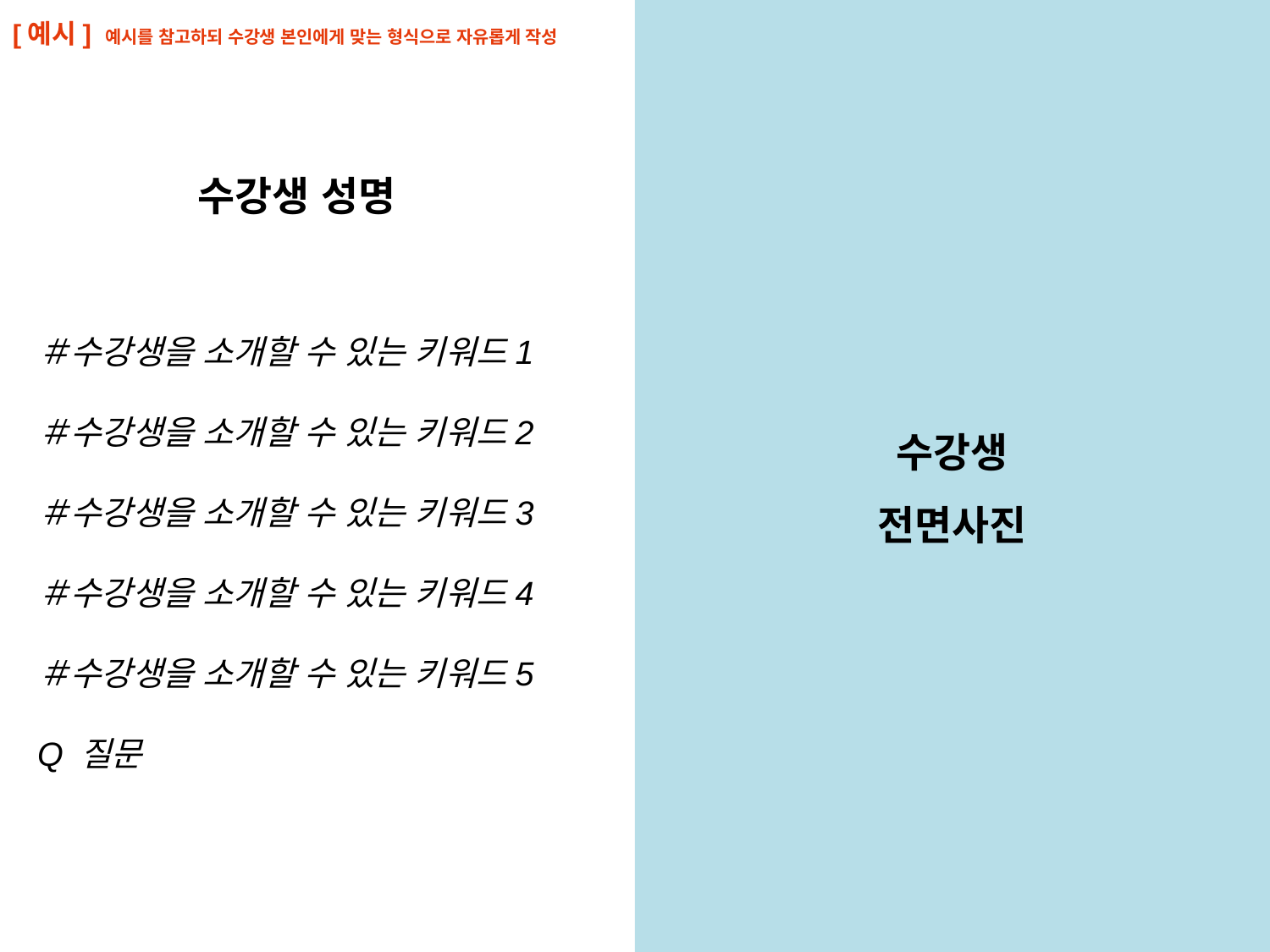

수강생
전면사진
[예시] 예시를 참고하되 수강생 본인에게 맞는 형식으로 자유롭게 작성
수강생 성명
＃수강생을 소개할 수 있는 키워드1
＃수강생을 소개할 수 있는 키워드2
＃수강생을 소개할 수 있는 키워드3
＃수강생을 소개할 수 있는 키워드4
＃수강생을 소개할 수 있는 키워드5
Q 질문